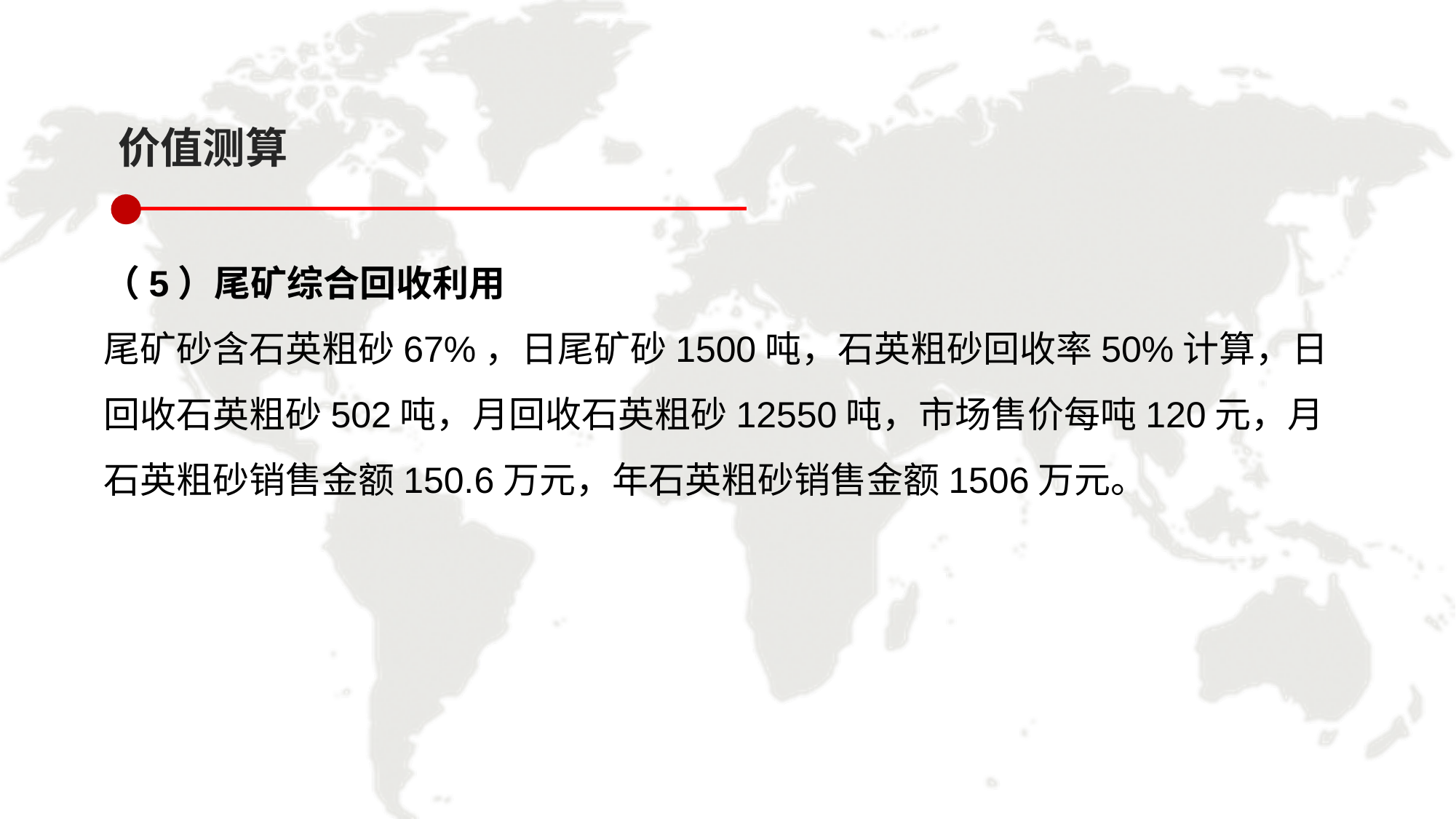

价值测算

（5）尾矿综合回收利用
尾矿砂含石英粗砂67%，日尾矿砂1500吨，石英粗砂回收率50%计算，日回收石英粗砂502吨，月回收石英粗砂12550吨，市场售价每吨120元，月石英粗砂销售金额150.6万元，年石英粗砂销售金额1506万元。